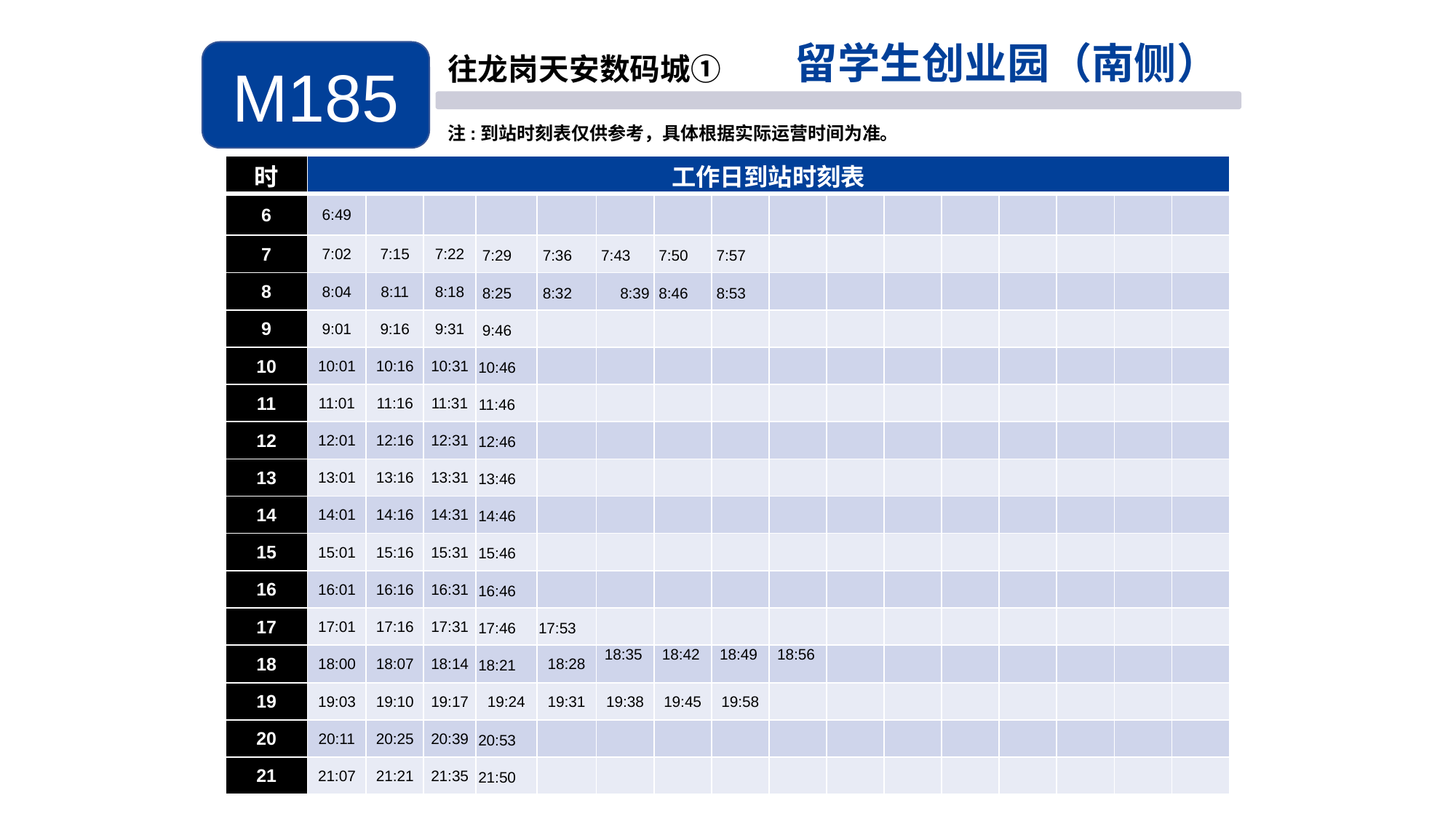

留学生创业园（南侧）
M185
往龙岗天安数码城①

注:到站时刻表仅供参考，具体根据实际运营时间为准。
| 时 | 工作日到站时刻表 |  |  |  |  |  |  |  |  |  |  |  |  |  |  |  |
| --- | --- | --- | --- | --- | --- | --- | --- | --- | --- | --- | --- | --- | --- | --- | --- | --- |
| 6 | 6:49 |  |  |  |  |  |  |  |  |  |  |  |  |  |  |  |
| 7 | 7:02 | 7:15 | 7:22 | 7:29 | 7:36 | 7:43 | 7:50 | 7:57 |  |  |  |  |  |  |  |  |
| 8 | 8:04 | 8:11 | 8:18 | 8:25 | 8:32 | 8:39 | 8:46 | 8:53 |  |  |  |  |  |  |  |  |
| 9 | 9:01 | 9:16 | 9:31 | 9:46 |  |  |  |  |  |  |  |  |  |  |  |  |
| 10 | 10:01 | 10:16 | 10:31 | 10:46 |  |  |  |  |  |  |  |  |  |  |  |  |
| 11 | 11:01 | 11:16 | 11:31 | 11:46 |  |  |  |  |  |  |  |  |  |  |  |  |
| 12 | 12:01 | 12:16 | 12:31 | 12:46 |  |  |  |  |  |  |  |  |  |  |  |  |
| 13 | 13:01 | 13:16 | 13:31 | 13:46 |  |  |  |  |  |  |  |  |  |  |  |  |
| 14 | 14:01 | 14:16 | 14:31 | 14:46 |  |  |  |  |  |  |  |  |  |  |  |  |
| 15 | 15:01 | 15:16 | 15:31 | 15:46 |  |  |  |  |  |  |  |  |  |  |  |  |
| 16 | 16:01 | 16:16 | 16:31 | 16:46 |  |  |  |  |  |  |  |  |  |  |  |  |
| 17 | 17:01 | 17:16 | 17:31 | 17:46 | 17:53 |  |  |  |  |  |  |  |  |  |  |  |
| 18 | 18:00 | 18:07 | 18:14 | 18:21 | 18:28 | 18:35 | 18:42 | 18:49 | 18:56 |  |  |  |  |  |  |  |
| 19 | 19:03 | 19:10 | 19:17 | 19:24 | 19:31 | 19:38 | 19:45 | 19:58 |  |  |  |  |  |  |  |  |
| 20 | 20:11 | 20:25 | 20:39 | 20:53 |  |  |  |  |  |  |  |  |  |  |  |  |
| 21 | 21:07 | 21:21 | 21:35 | 21:50 |  |  |  |  |  |  |  |  |  |  |  |  |